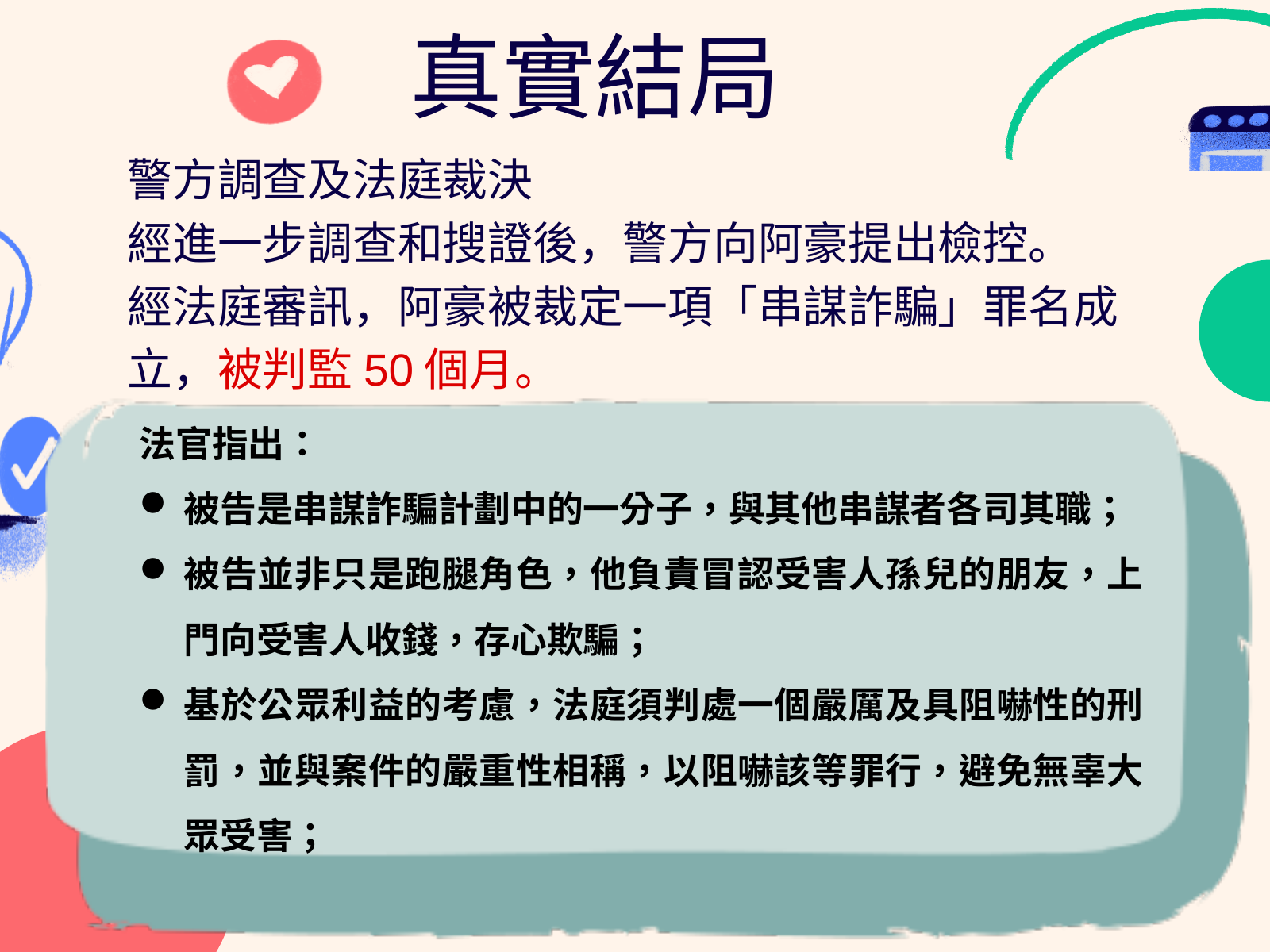

真實結局
警方調查及法庭裁決
經進一步調查和搜證後，警方向阿豪提出檢控。
經法庭審訊，阿豪被裁定一項「串謀詐騙」罪名成立，被判監50個月。

法官指出：
被告是串謀詐騙計劃中的一分子，與其他串謀者各司其職；
被告並非只是跑腿角色，他負責冒認受害人孫兒的朋友，上門向受害人收錢，存心欺騙；
基於公眾利益的考慮，法庭須判處一個嚴厲及具阻嚇性的刑罰，並與案件的嚴重性相稱，以阻嚇該等罪行，避免無辜大眾受害；